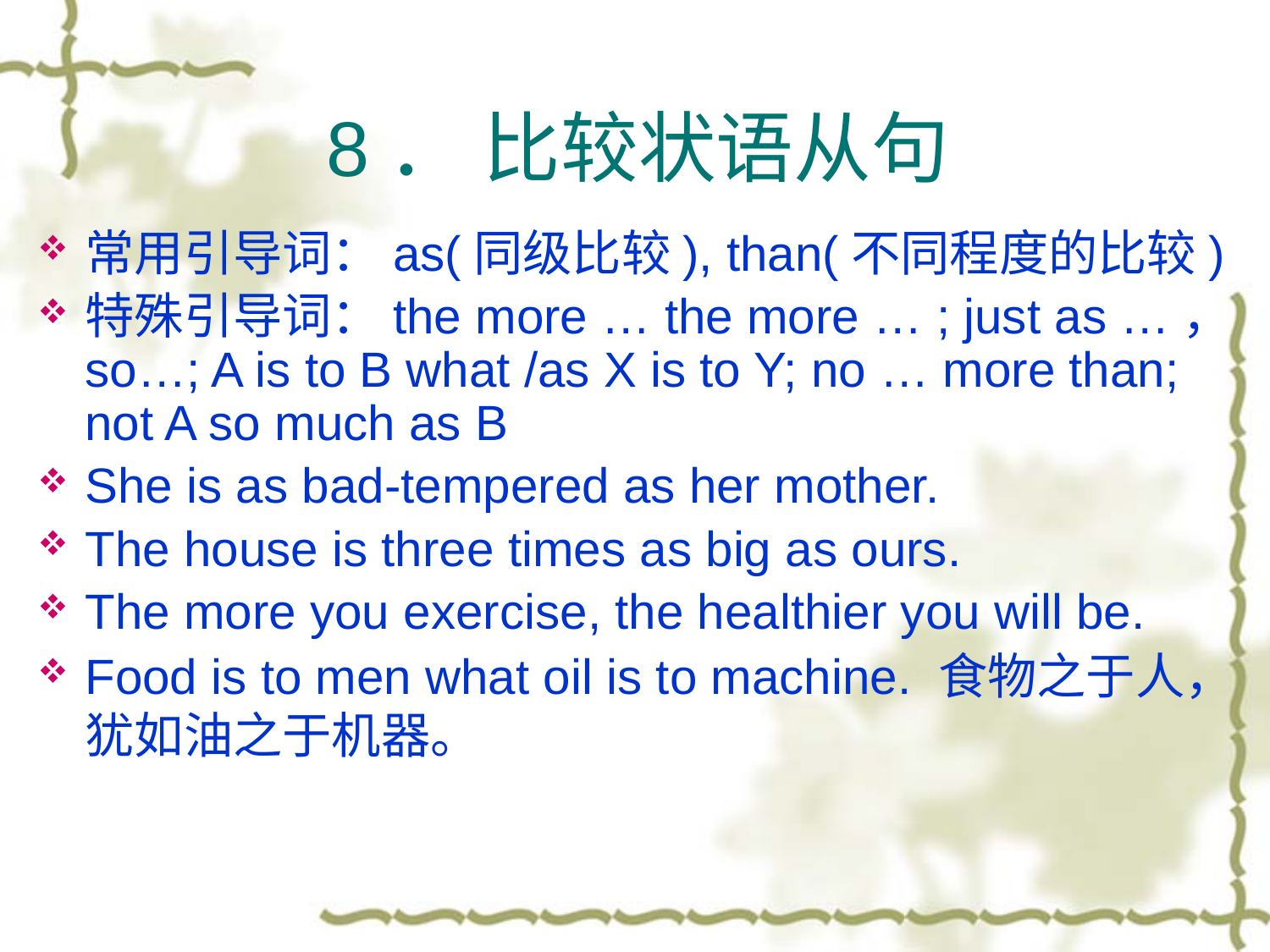

8． 比较状语从句
常用引导词：as(同级比较), than(不同程度的比较)
特殊引导词：the more … the more … ; just as …， so…; A is to B what /as X is to Y; no … more than; not A so much as B
She is as bad-tempered as her mother.
The house is three times as big as ours.
The more you exercise, the healthier you will be.
Food is to men what oil is to machine. 食物之于人，犹如油之于机器。